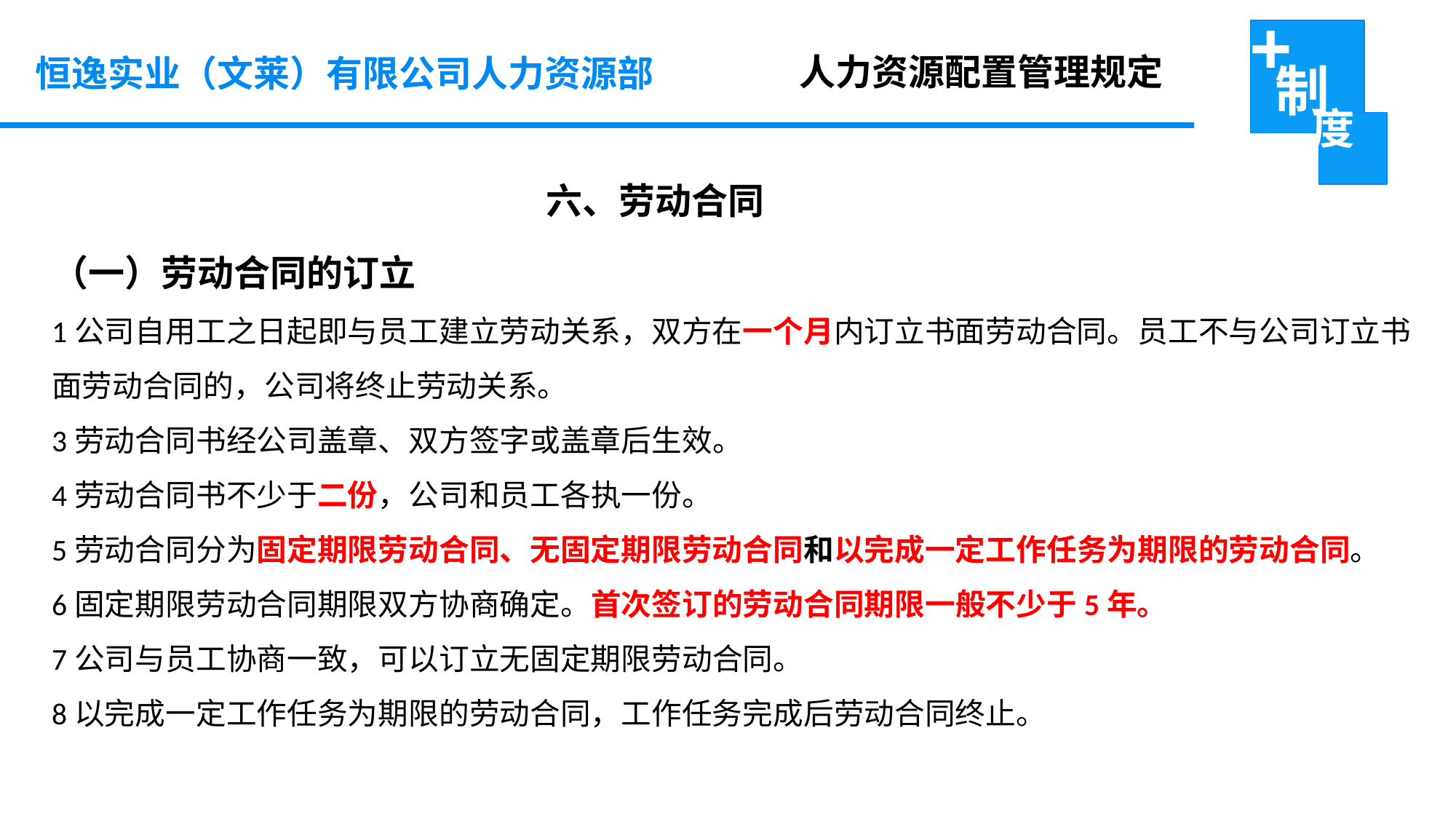

人力资源配置管理规定
恒逸实业（文莱）有限公司人力资源部
六、劳动合同
（一）劳动合同的订立
1公司自用工之日起即与员工建立劳动关系，双方在一个月内订立书面劳动合同。员工不与公司订立书面劳动合同的，公司将终止劳动关系。
3劳动合同书经公司盖章、双方签字或盖章后生效。
4劳动合同书不少于二份，公司和员工各执一份。
5劳动合同分为固定期限劳动合同、无固定期限劳动合同和以完成一定工作任务为期限的劳动合同。
6固定期限劳动合同期限双方协商确定。首次签订的劳动合同期限一般不少于5年。
7公司与员工协商一致，可以订立无固定期限劳动合同。
8以完成一定工作任务为期限的劳动合同，工作任务完成后劳动合同终止。